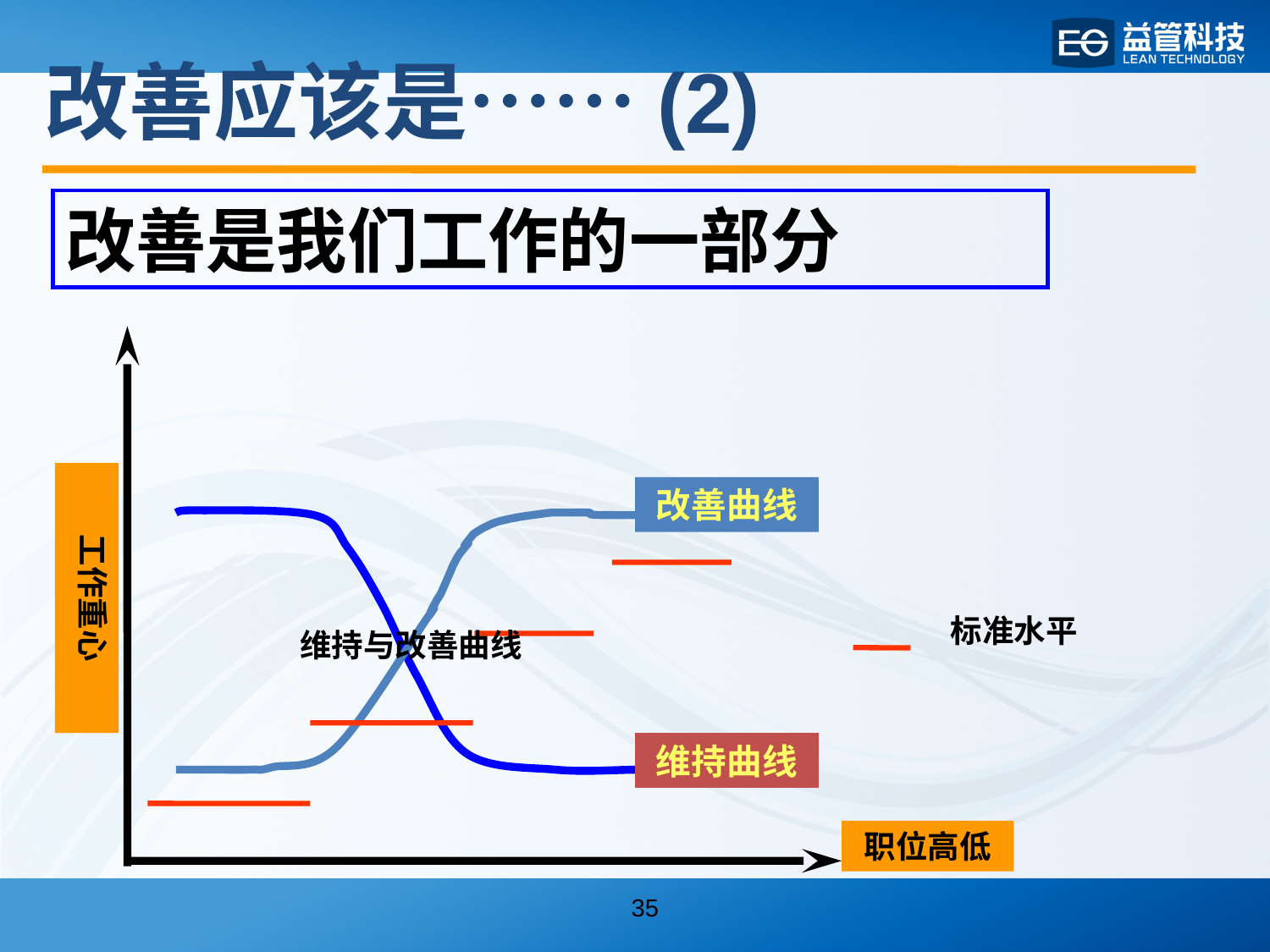

改善应该是……(2)

改善是我们工作的一部分

工作重心
职位高低

改善曲线

标准水平
维持与改善曲线

维持曲线